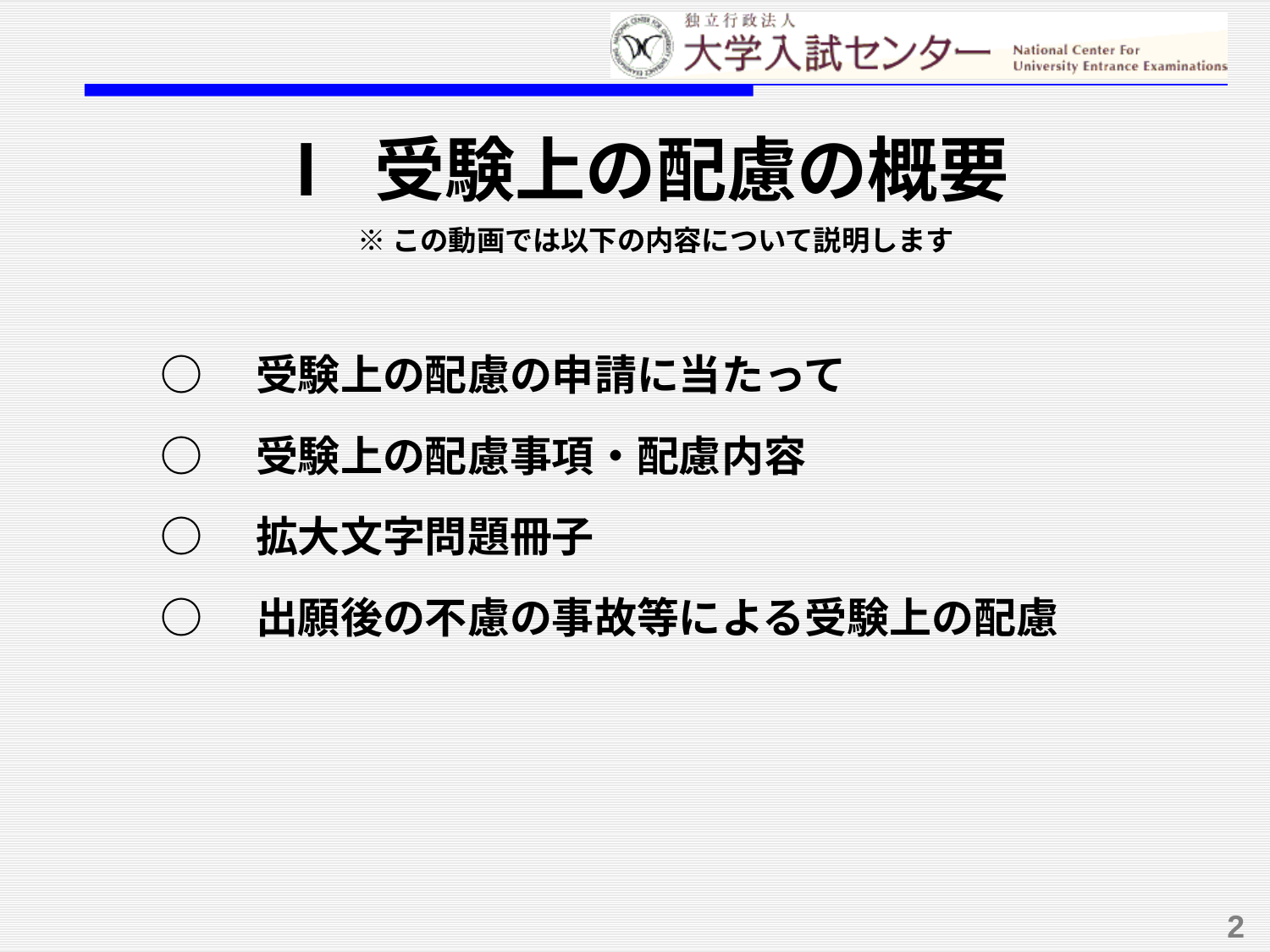

Ⅰ 受験上の配慮の概要
※この動画では以下の内容について説明します
○　受験上の配慮の申請に当たって
○　受験上の配慮事項・配慮内容
○　拡大文字問題冊子
○　出願後の不慮の事故等による受験上の配慮
2